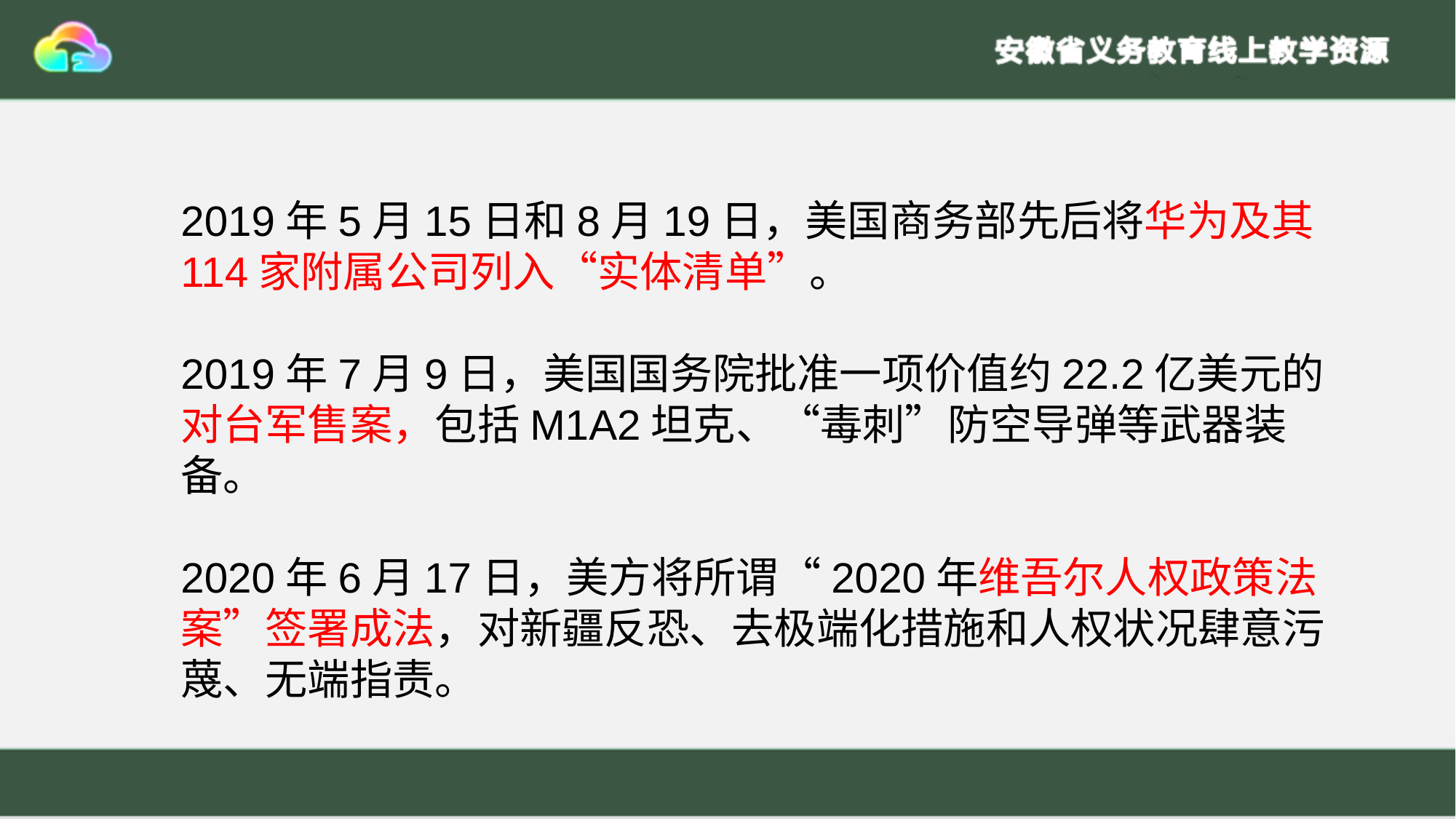

2019年5月15日和8月19日，美国商务部先后将华为及其114家附属公司列入“实体清单”。

2019年7月9日，美国国务院批准一项价值约22.2亿美元的对台军售案，包括M1A2坦克、“毒刺”防空导弹等武器装备。

2020年6月17日，美方将所谓“2020年维吾尔人权政策法案”签署成法，对新疆反恐、去极端化措施和人权状况肆意污蔑、无端指责。